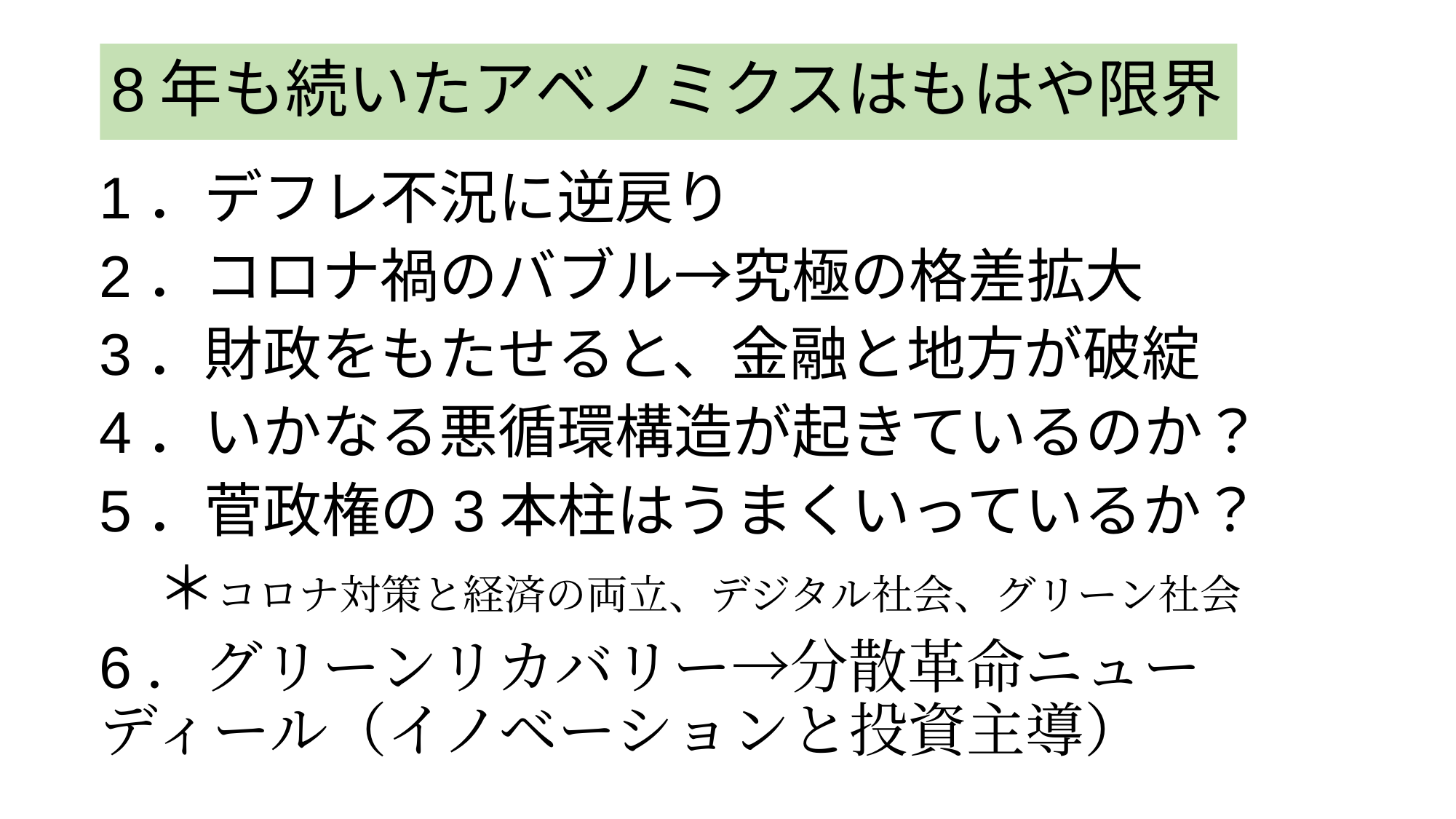

# 8年も続いたアベノミクスはもはや限界
1．デフレ不況に逆戻り
2．コロナ禍のバブル→究極の格差拡大
3．財政をもたせると、金融と地方が破綻
4．いかなる悪循環構造が起きているのか？
5．菅政権の3本柱はうまくいっているか？
　＊コロナ対策と経済の両立、デジタル社会、グリーン社会
6．グリーンリカバリー→分散革命ニューディール（イノベーションと投資主導）